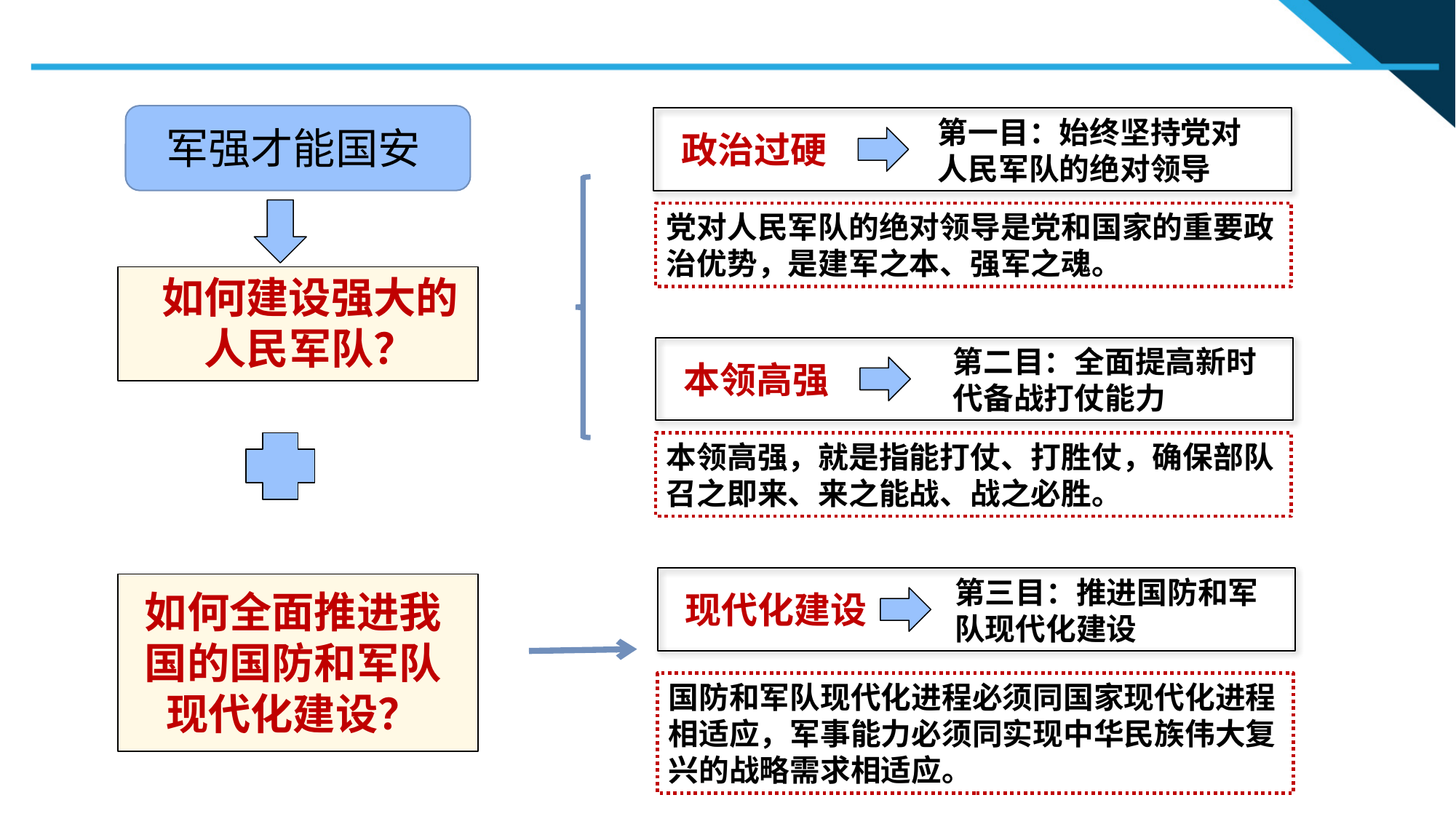

第一目：始终坚持党对人民军队的绝对领导
军强才能国安
政治过硬

党对人民军队的绝对领导是党和国家的重要政治优势，是建军之本、强军之魂。
如何建设强大的
人民军队？

第二目：全面提高新时代备战打仗能力
本领高强

本领高强，就是指能打仗、打胜仗，确保部队召之即来、来之能战、战之必胜。

第三目：推进国防和军队现代化建设

如何全面推进我国的国防和军队现代化建设？
现代化建设

国防和军队现代化进程必须同国家现代化进程相适应，军事能力必须同实现中华民族伟大复兴的战略需求相适应。